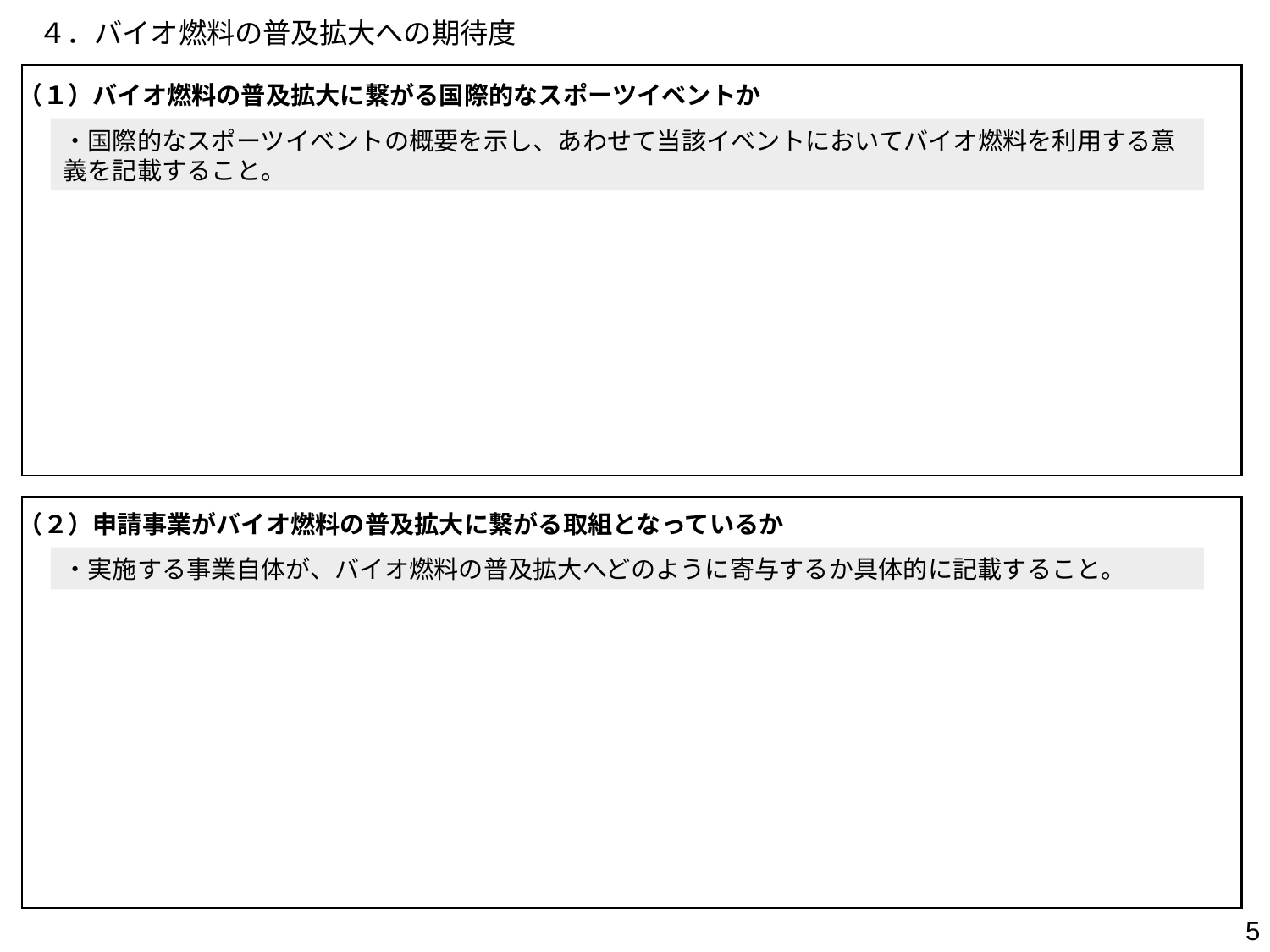

# ４．バイオ燃料の普及拡大への期待度

（１）バイオ燃料の普及拡大に繋がる国際的なスポーツイベントか
・国際的なスポーツイベントの概要を示し、あわせて当該イベントにおいてバイオ燃料を利用する意義を記載すること。

（２）申請事業がバイオ燃料の普及拡大に繋がる取組となっているか
・実施する事業自体が、バイオ燃料の普及拡大へどのように寄与するか具体的に記載すること。
5